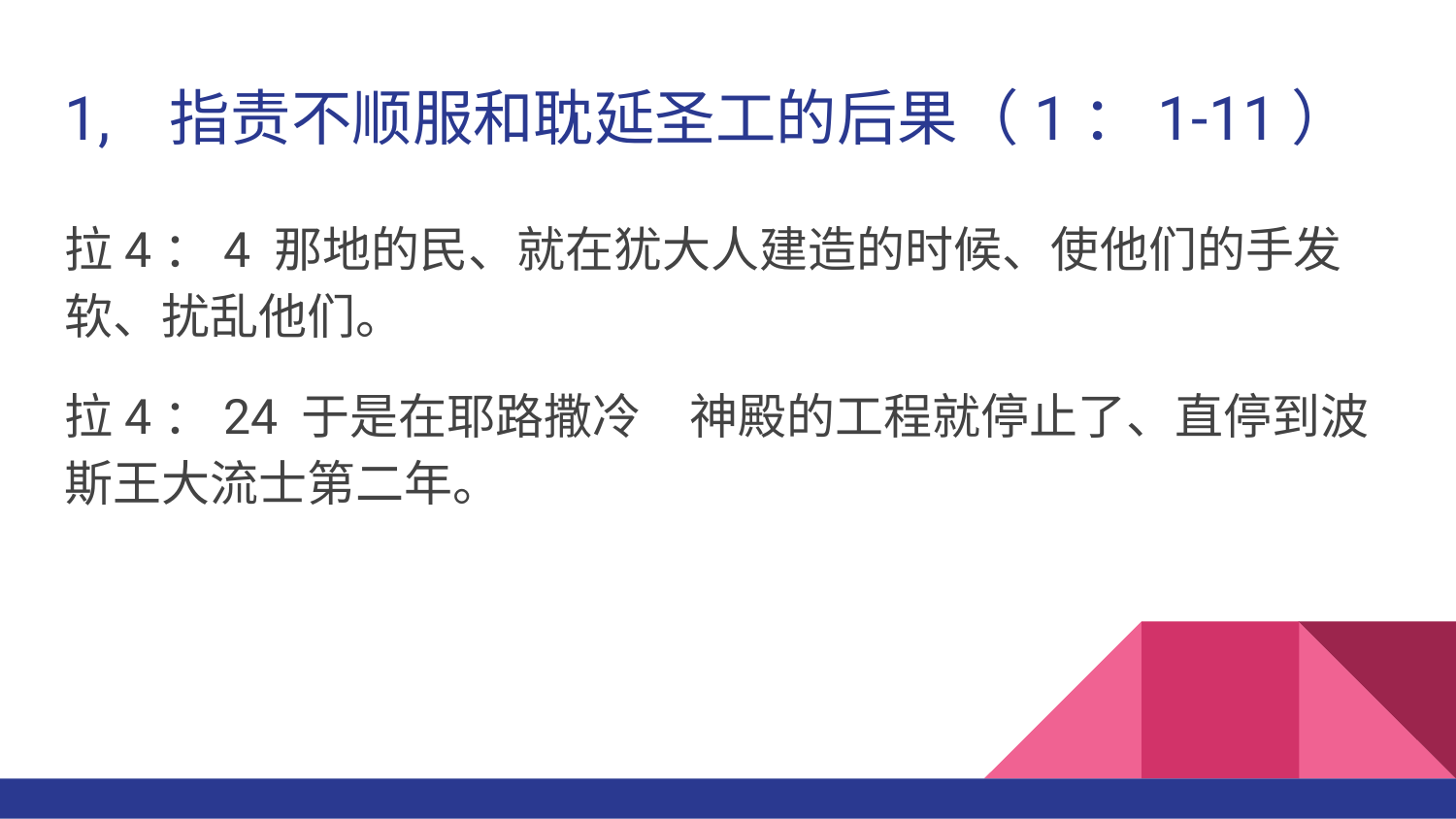

# 1,   指责不顺服和耽延圣工的后果（1：1-11）
拉4：4 那地的民、就在犹大人建造的时候、使他们的手发软、扰乱他们。
拉4：24 于是在耶路撒冷　神殿的工程就停止了、直停到波斯王大流士第二年。